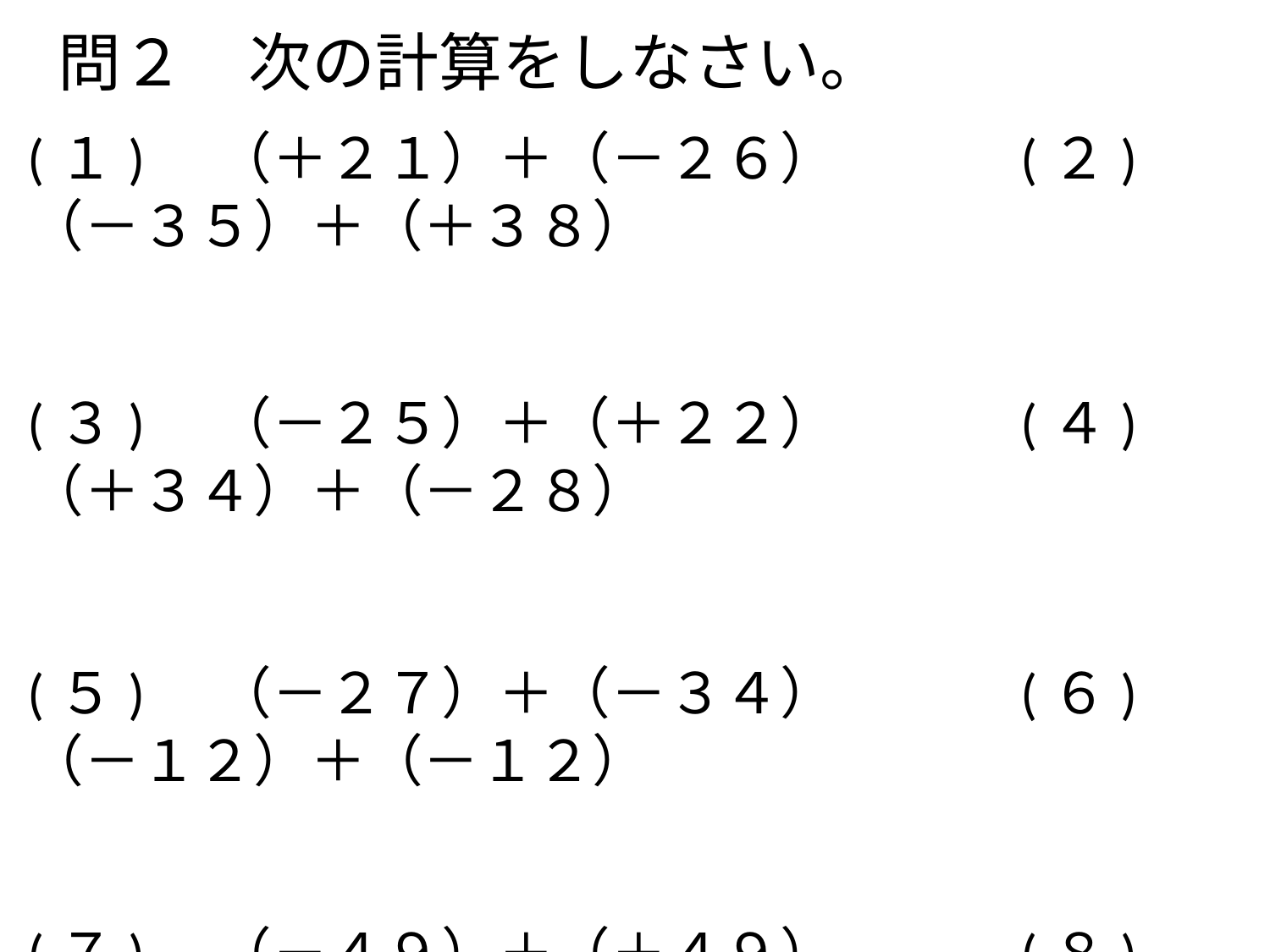

# 問２　次の計算をしなさい。
(１)　（＋２１）＋（－２６）　　　(２)　 （－３５）＋（＋３８）

(３)　（－２５）＋（＋２２）　　　(４)　 （＋３４）＋（－２８）

(５)　（－２７）＋（－３４）　　　(６)　 （－１２）＋（－１２）

(７)　（－４９）＋（＋４９）　　　(８)　 ０＋（－３７）